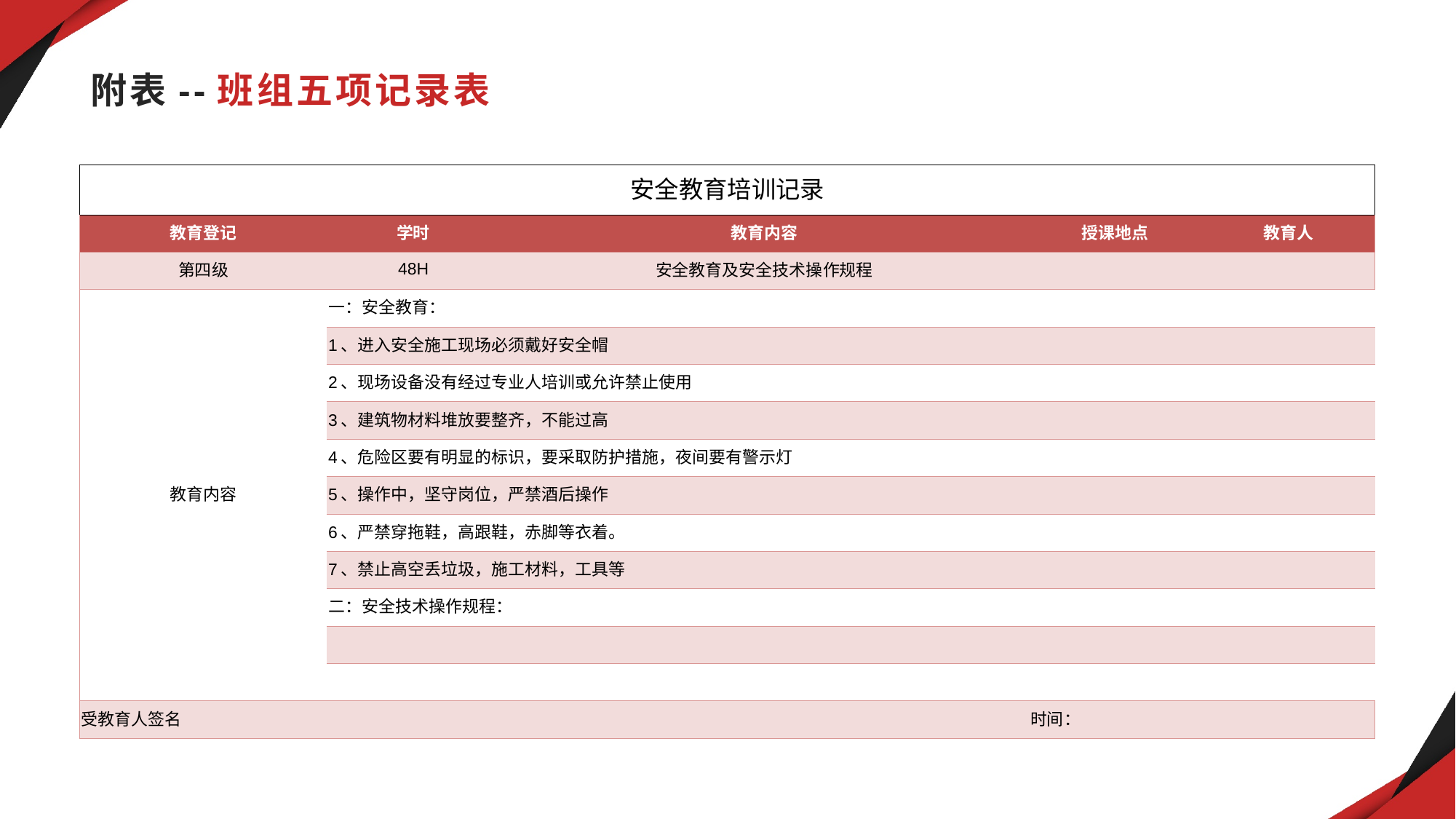

# 附表--班组五项记录表
| 安全教育培训记录 |  |  |  |  |
| --- | --- | --- | --- | --- |
| 教育登记 | 学时 | 教育内容 | 授课地点 | 教育人 |
| 第四级 | 48H | 安全教育及安全技术操作规程 |  |  |
| 教育内容 | 一：安全教育： |  |  |  |
|  | 1、进入安全施工现场必须戴好安全帽 |  |  |  |
|  | 2、现场设备没有经过专业人培训或允许禁止使用 |  |  |  |
|  | 3、建筑物材料堆放要整齐，不能过高 |  |  |  |
|  | 4、危险区要有明显的标识，要采取防护措施，夜间要有警示灯 |  |  |  |
|  | 5、操作中，坚守岗位，严禁酒后操作 |  |  |  |
|  | 6、严禁穿拖鞋，高跟鞋，赤脚等衣着。 |  |  |  |
|  | 7、禁止高空丢垃圾，施工材料，工具等 |  |  |  |
|  | 二：安全技术操作规程： |  |  |  |
|  |  |  |  |  |
|  |  |  |  |  |
| 受教育人签名 |  |  | 时间： |  |